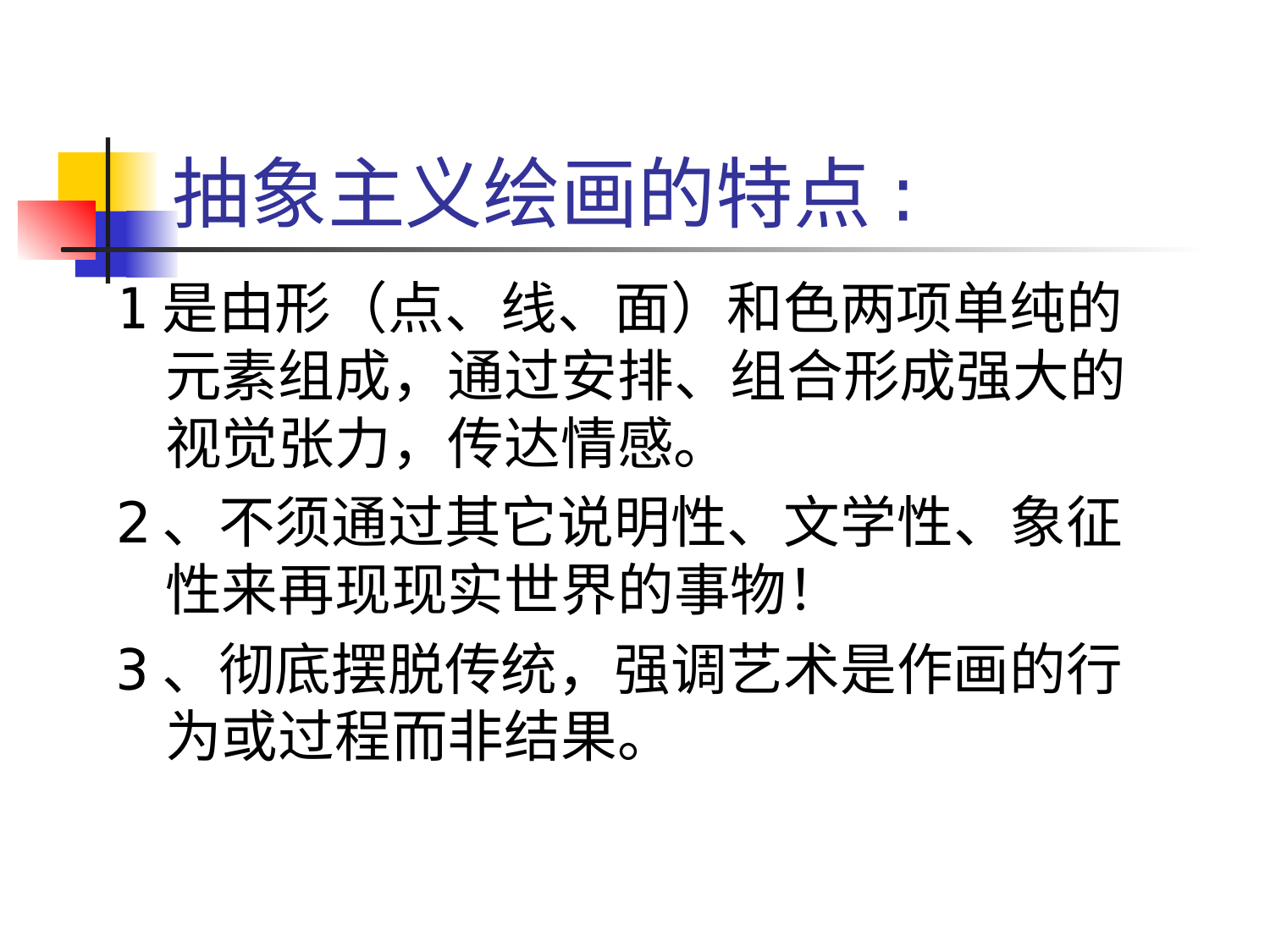

# 抽象主义绘画的特点:
1是由形（点、线、面）和色两项单纯的元素组成，通过安排、组合形成强大的视觉张力，传达情感。
2、不须通过其它说明性、文学性、象征性来再现现实世界的事物！
3、彻底摆脱传统，强调艺术是作画的行为或过程而非结果。